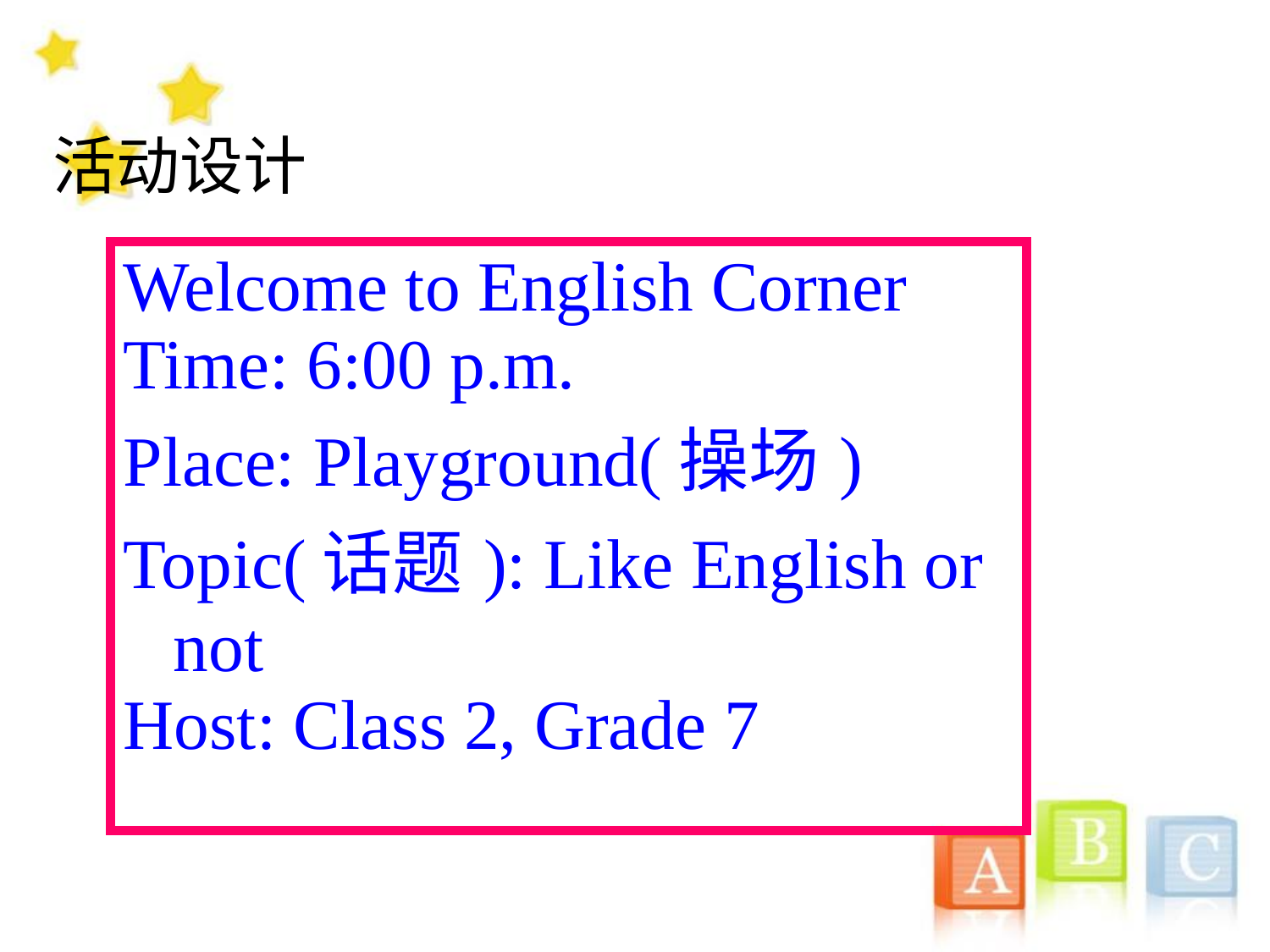

活动设计
| Welcome to English Corner Time: 6:00 p.m. Place: Playground(操场) Topic(话题): Like English or not Host: Class 2, Grade 7 |
| --- |